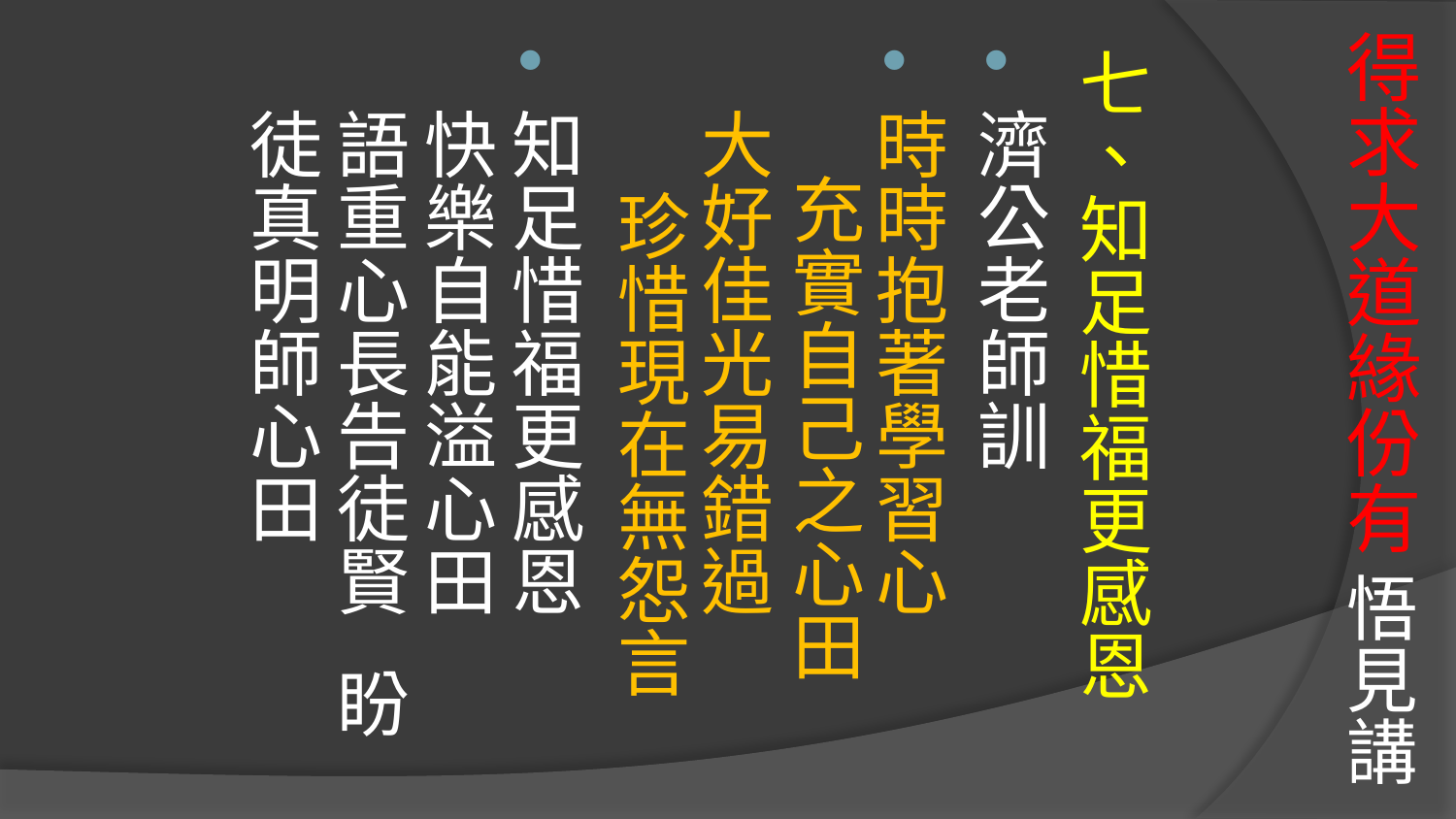

# 得求大道緣份有 悟見講
七、知足惜福更感恩
濟公老師訓
時時抱著學習心               充實自己之心田 
大好佳光易錯過                珍惜現在無怨言
知足惜福更感恩      快樂自能溢心田
語重心長告徒賢   盼徒真明師心田